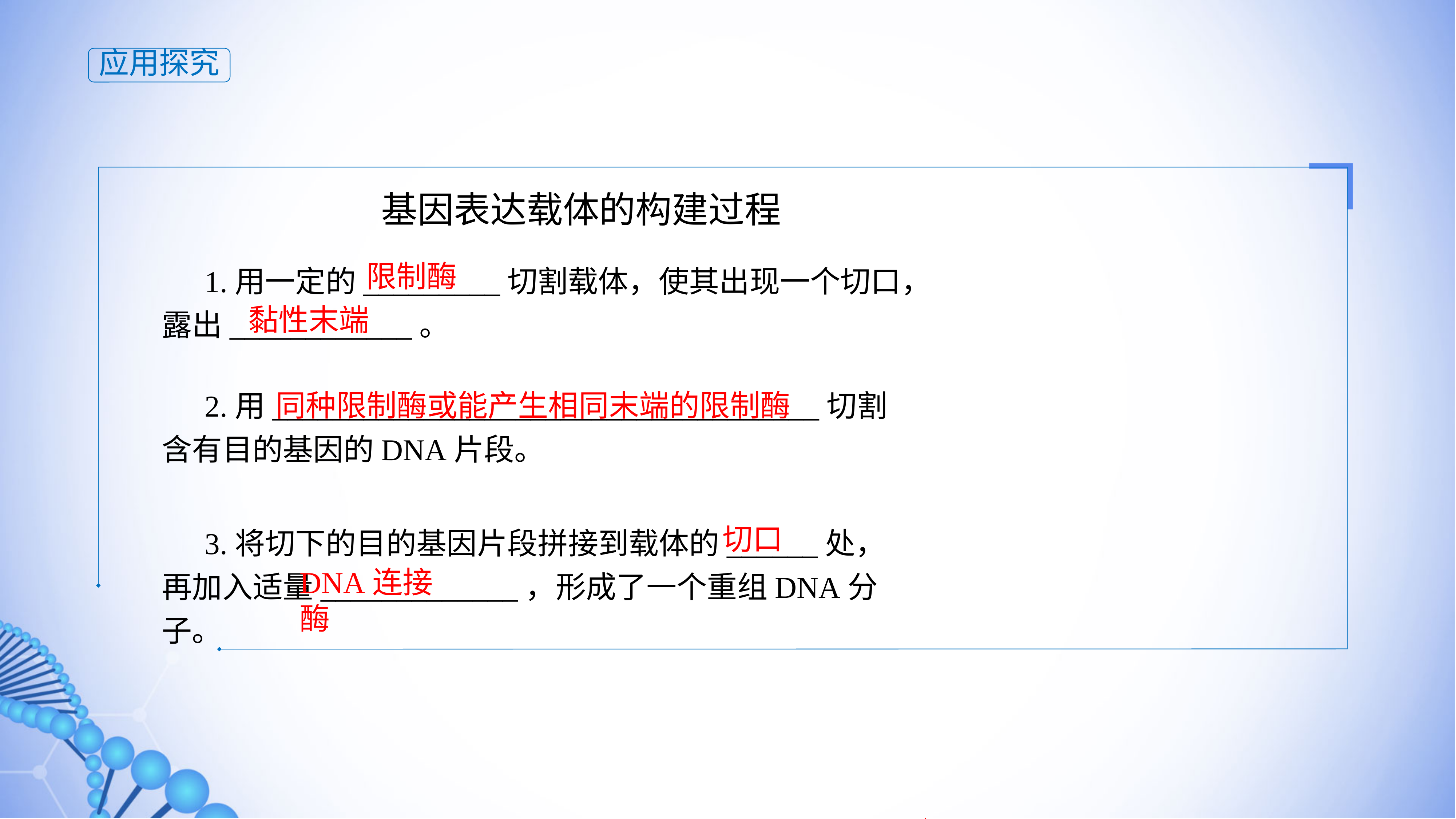

应用探究

基因表达载体的构建过程
1.用一定的_________切割载体，使其出现一个切口，露出____________。
限制酶
黏性末端

2.用____________________________________切割含有目的基因的DNA片段。
同种限制酶或能产生相同末端的限制酶
3.将切下的目的基因片段拼接到载体的______处，再加入适量_____________，形成了一个重组DNA分子。
切口
DNA连接酶